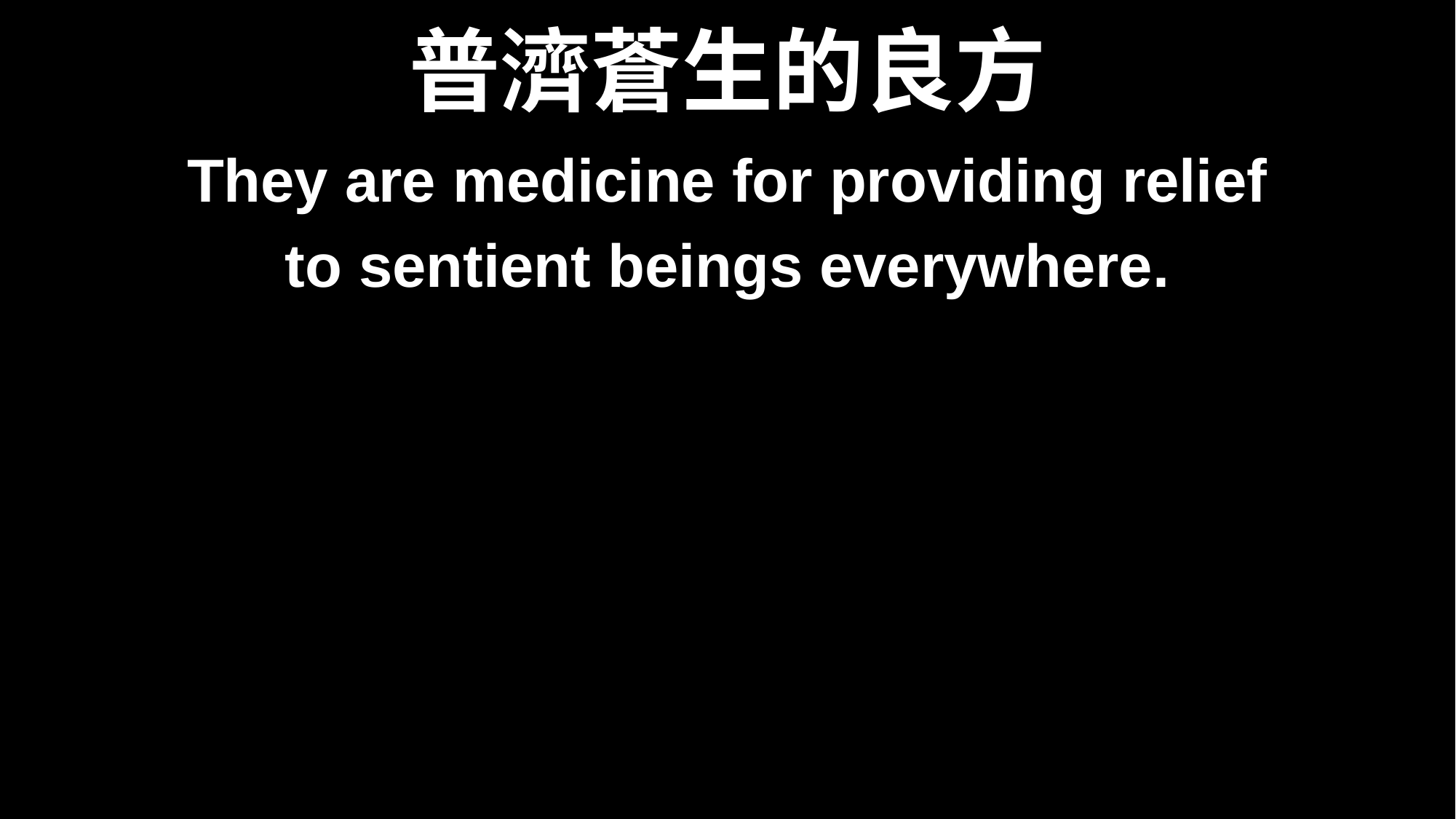

# 普濟蒼生的良方
They are medicine for providing relief
to sentient beings everywhere.